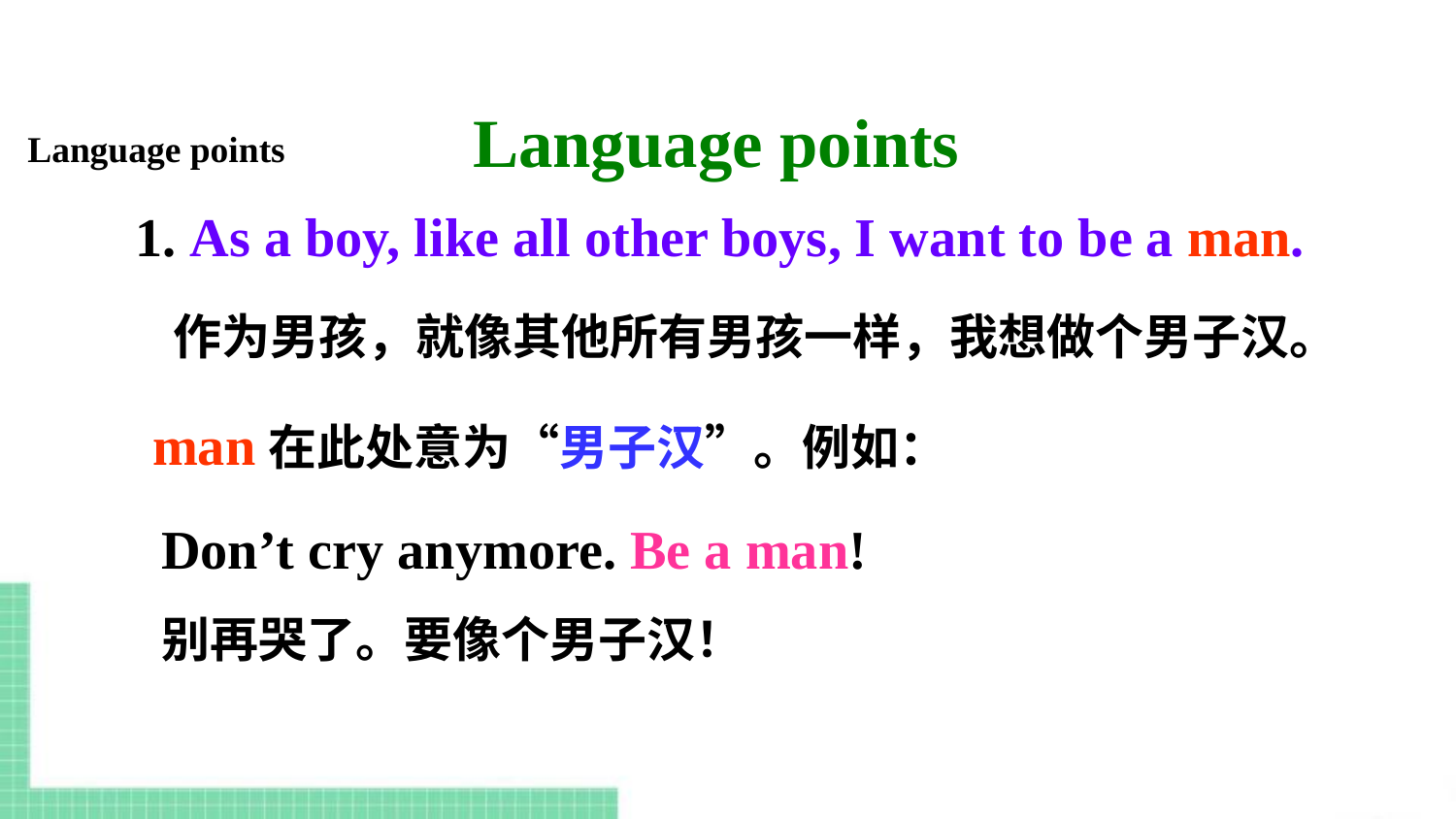

Language points
Language points
1. As a boy, like all other boys, I want to be a man.
  作为男孩，就像其他所有男孩一样，我想做个男子汉。
man在此处意为“男子汉”。例如：
Don’t cry anymore. Be a man!
别再哭了。要像个男子汉！